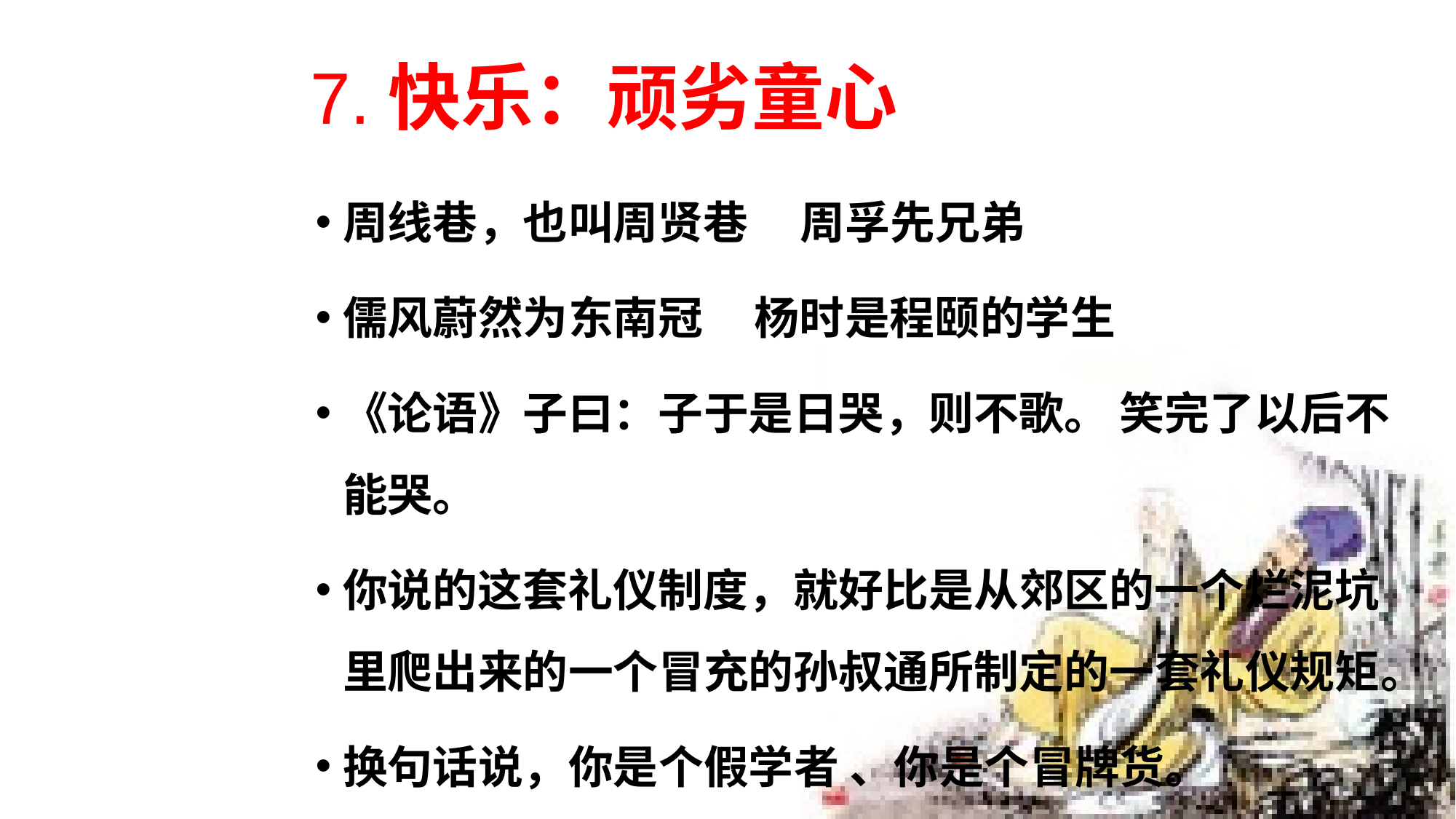

# 7.快乐：顽劣童心
周线巷，也叫周贤巷     周孚先兄弟
儒风蔚然为东南冠     杨时是程颐的学生
《论语》子曰：子于是日哭，则不歌。 笑完了以后不能哭。
你说的这套礼仪制度，就好比是从郊区的一个烂泥坑里爬出来的一个冒充的孙叔通所制定的一套礼仪规矩。
换句话说，你是个假学者 、你是个冒牌货。